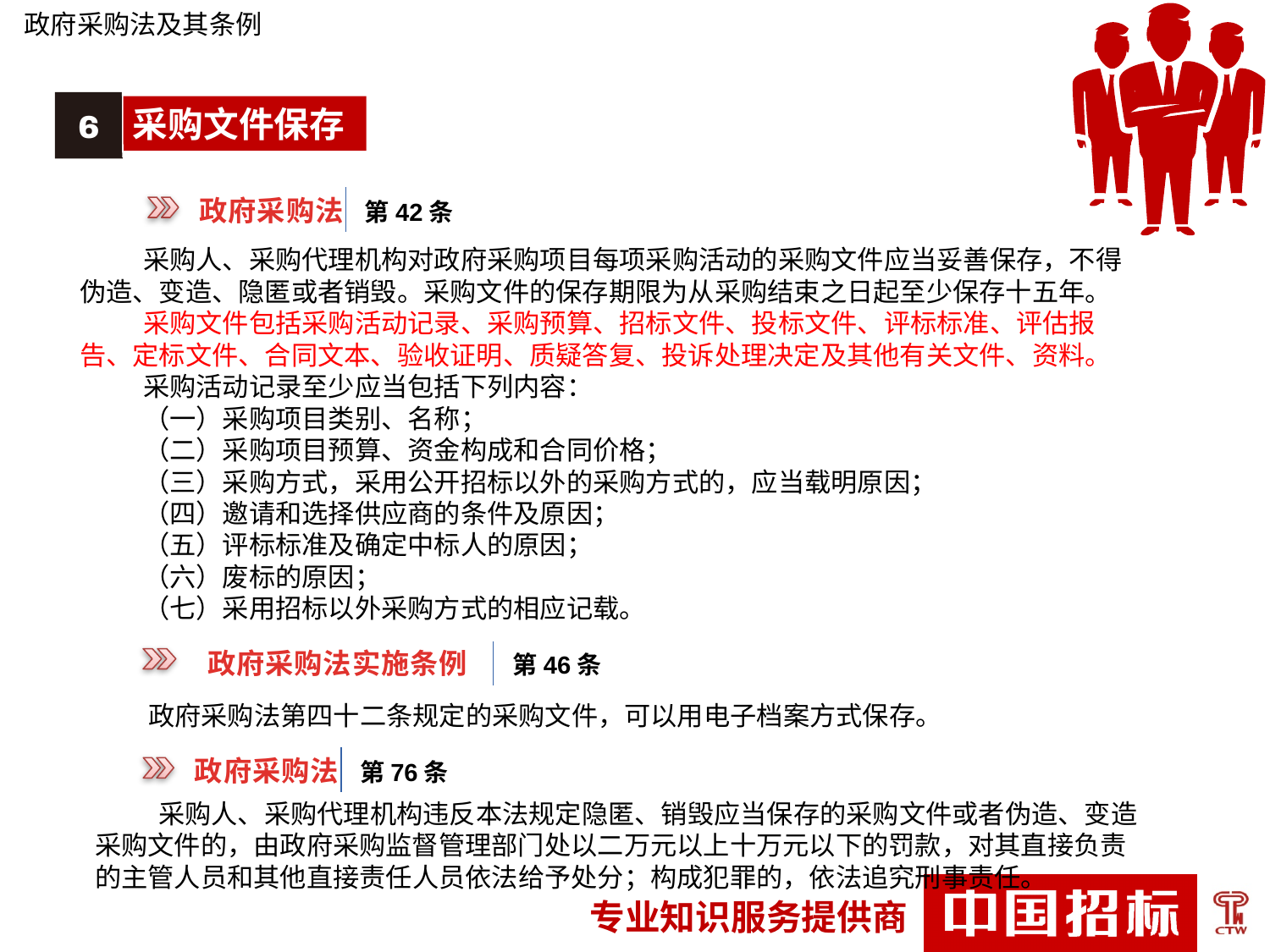

政府采购法及其条例

6
采购文件保存
 政府采购法
第42条

采购人、采购代理机构对政府采购项目每项采购活动的采购文件应当妥善保存，不得伪造、变造、隐匿或者销毁。采购文件的保存期限为从采购结束之日起至少保存十五年。
采购文件包括采购活动记录、采购预算、招标文件、投标文件、评标标准、评估报告、定标文件、合同文本、验收证明、质疑答复、投诉处理决定及其他有关文件、资料。
采购活动记录至少应当包括下列内容：
（一）采购项目类别、名称；
（二）采购项目预算、资金构成和合同价格；
（三）采购方式，采用公开招标以外的采购方式的，应当载明原因；
（四）邀请和选择供应商的条件及原因；
（五）评标标准及确定中标人的原因；
（六）废标的原因；
（七）采用招标以外采购方式的相应记载。
政府采购法实施条例
第46条

政府采购法第四十二条规定的采购文件，可以用电子档案方式保存。
 政府采购法
第76条

采购人、采购代理机构违反本法规定隐匿、销毁应当保存的采购文件或者伪造、变造采购文件的，由政府采购监督管理部门处以二万元以上十万元以下的罚款，对其直接负责的主管人员和其他直接责任人员依法给予处分；构成犯罪的，依法追究刑事责任。